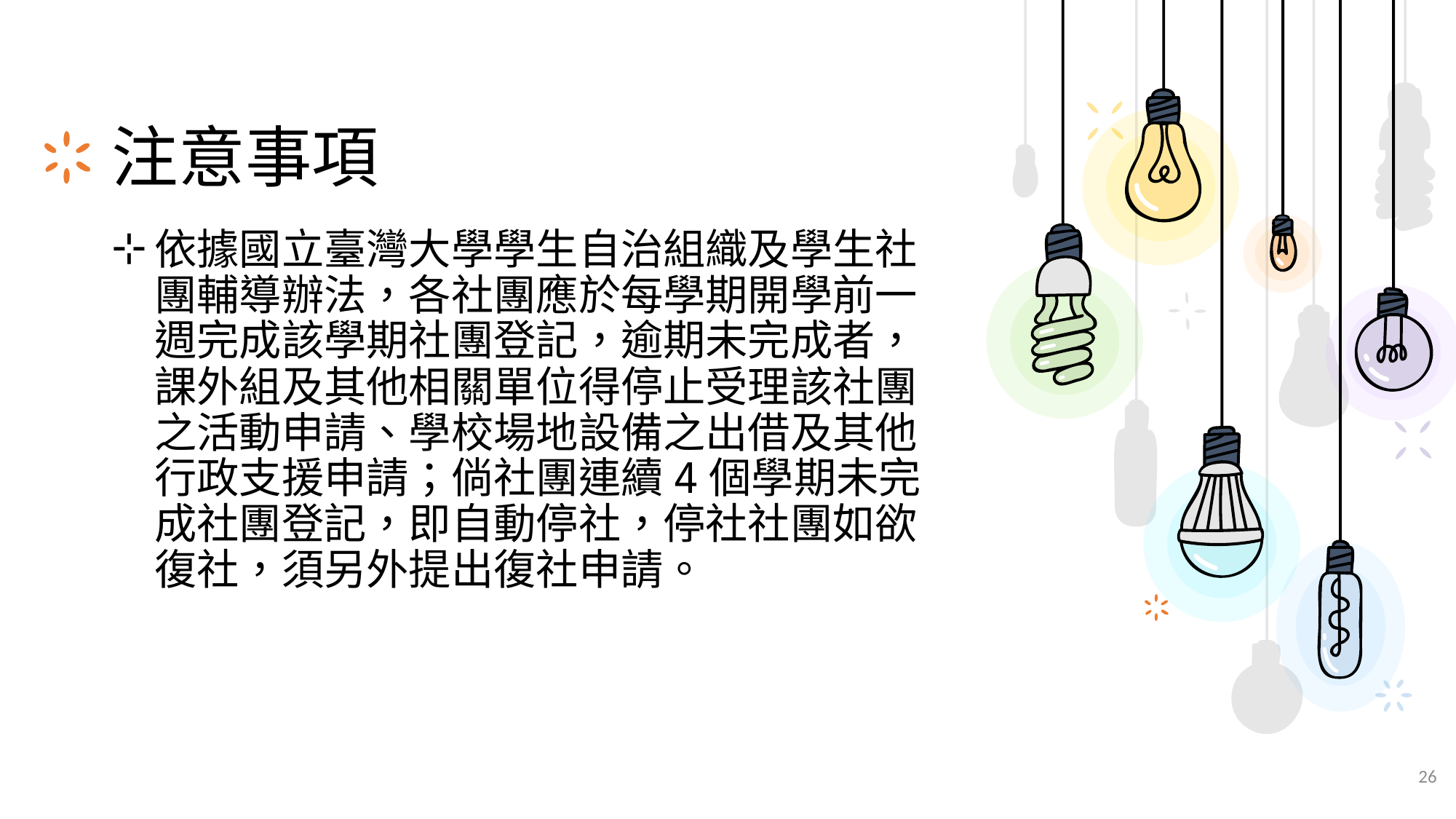

# 注意事項
依據國立臺灣大學學生自治組織及學生社團輔導辦法，各社團應於每學期開學前一週完成該學期社團登記，逾期未完成者，課外組及其他相關單位得停止受理該社團之活動申請、學校場地設備之出借及其他行政支援申請；倘社團連續4個學期未完成社團登記，即自動停社，停社社團如欲復社，須另外提出復社申請。

26